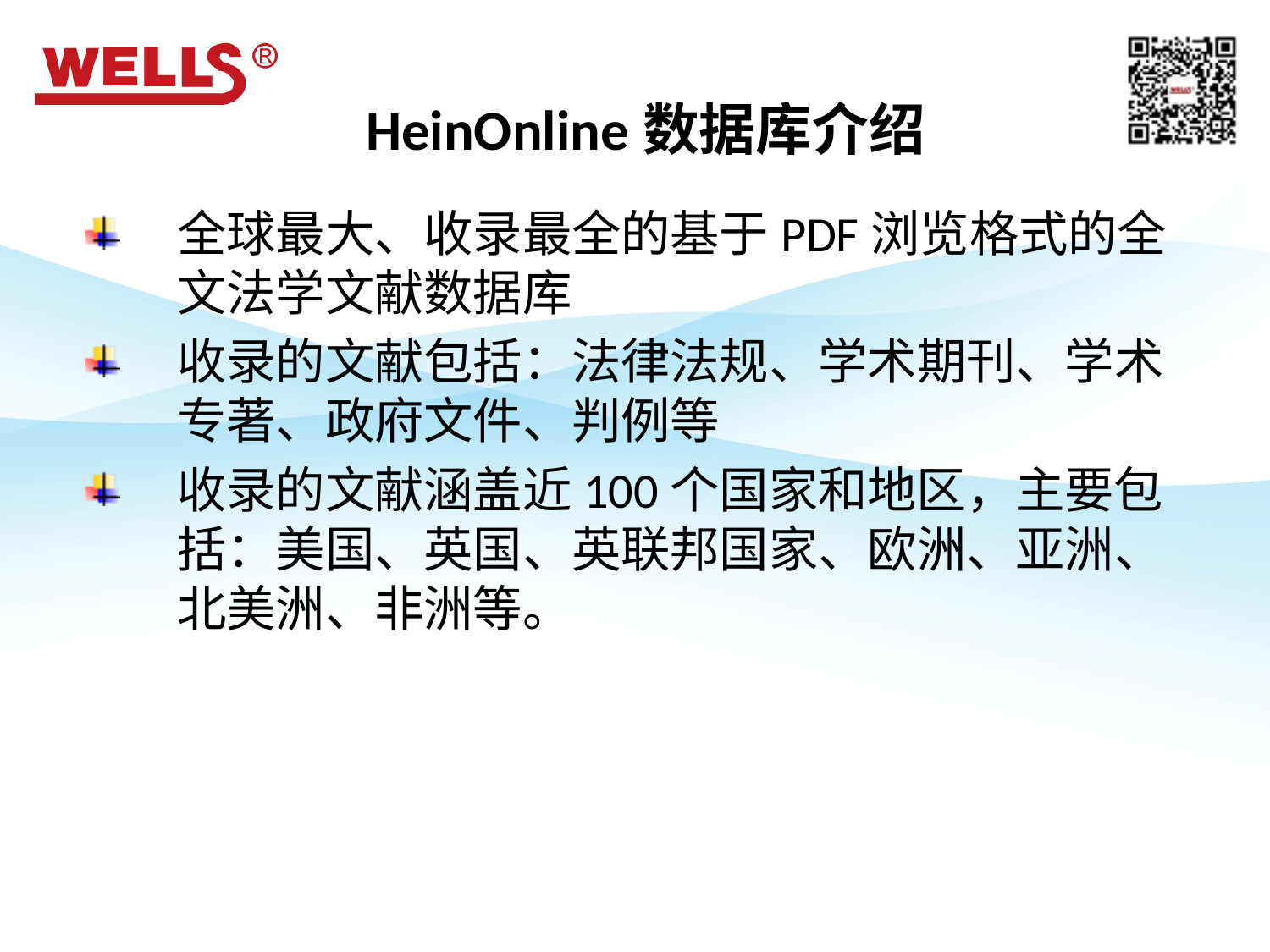

# HeinOnline数据库介绍
全球最大、收录最全的基于PDF浏览格式的全文法学文献数据库
收录的文献包括：法律法规、学术期刊、学术专著、政府文件、判例等
收录的文献涵盖近100个国家和地区，主要包括：美国、英国、英联邦国家、欧洲、亚洲、北美洲、非洲等。